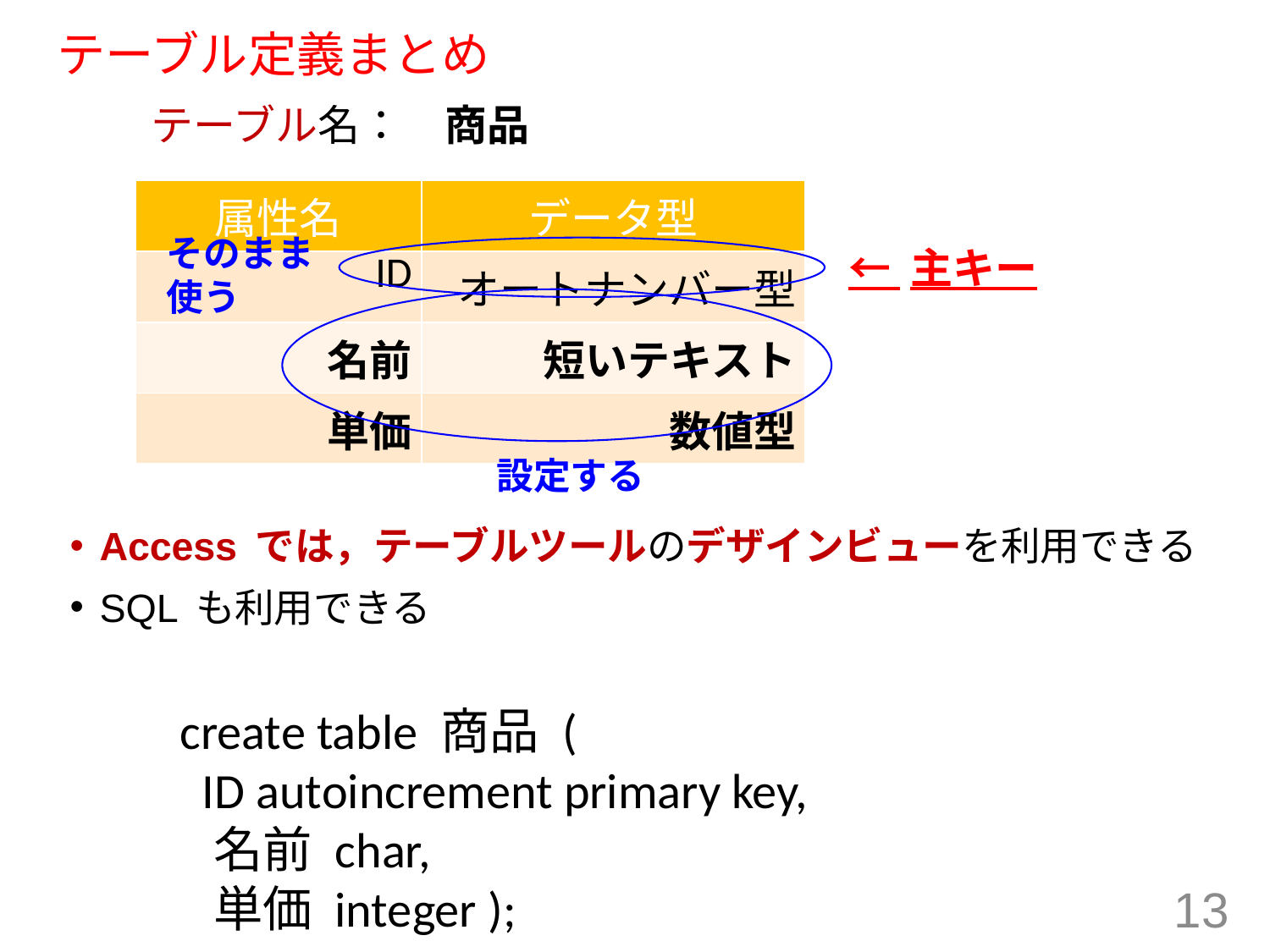

# テーブル定義まとめ
テーブル名：　商品
| 属性名 | データ型 |
| --- | --- |
| ID | オートナンバー型 |
| 名前 | 短いテキスト |
| 単価 | 数値型 |
そのまま
使う
← 主キー

設定する
Access では，テーブルツールのデザインビューを利用できる
SQL も利用できる
create table 商品 (
  ID autoincrement primary key,
  名前 char,
  単価 integer );
13